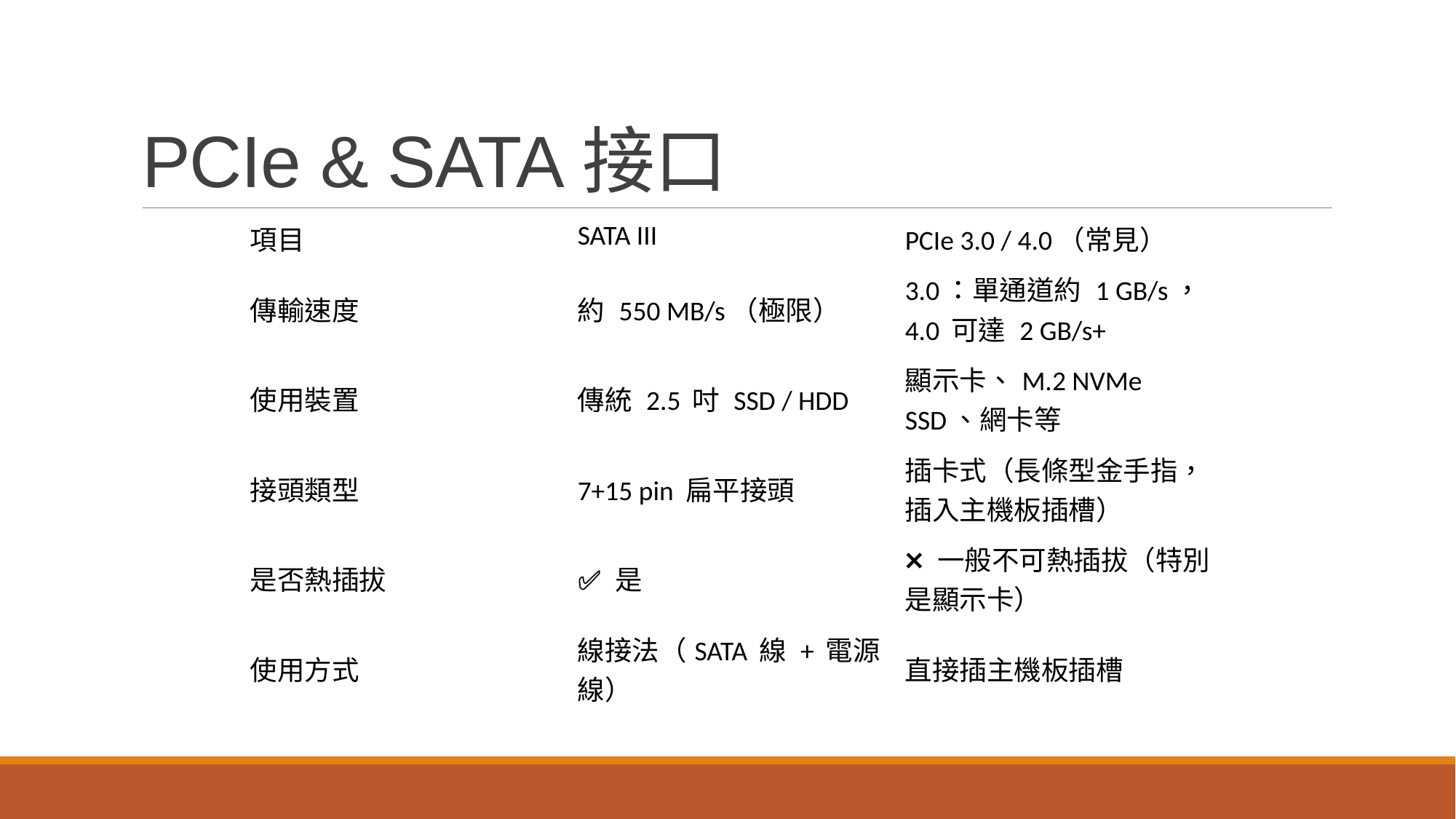

# PCIe & SATA接口
| 項目 | SATA III | PCIe 3.0 / 4.0（常見） |
| --- | --- | --- |
| 傳輸速度 | 約 550 MB/s（極限） | 3.0：單通道約 1 GB/s，4.0 可達 2 GB/s+ |
| 使用裝置 | 傳統 2.5 吋 SSD / HDD | 顯示卡、M.2 NVMe SSD、網卡等 |
| 接頭類型 | 7+15 pin 扁平接頭 | 插卡式（長條型金手指，插入主機板插槽） |
| 是否熱插拔 | ✅ 是 | ❌ 一般不可熱插拔（特別是顯示卡） |
| 使用方式 | 線接法（SATA 線 + 電源線） | 直接插主機板插槽 |